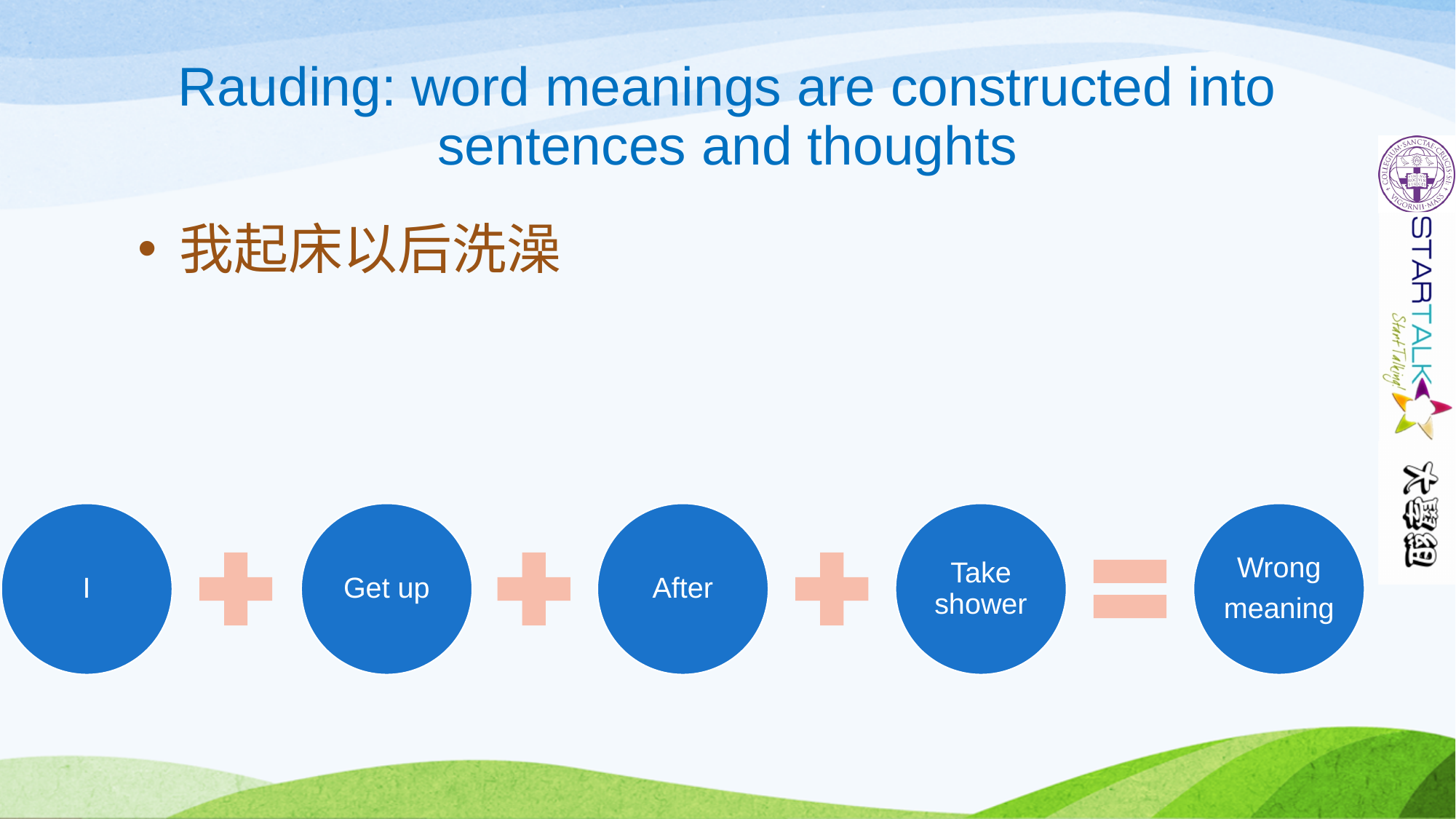

# Rauding: word meanings are constructed into sentences and thoughts
我起床以后洗澡

I

Get up

After

Take shower

Wrong
meaning